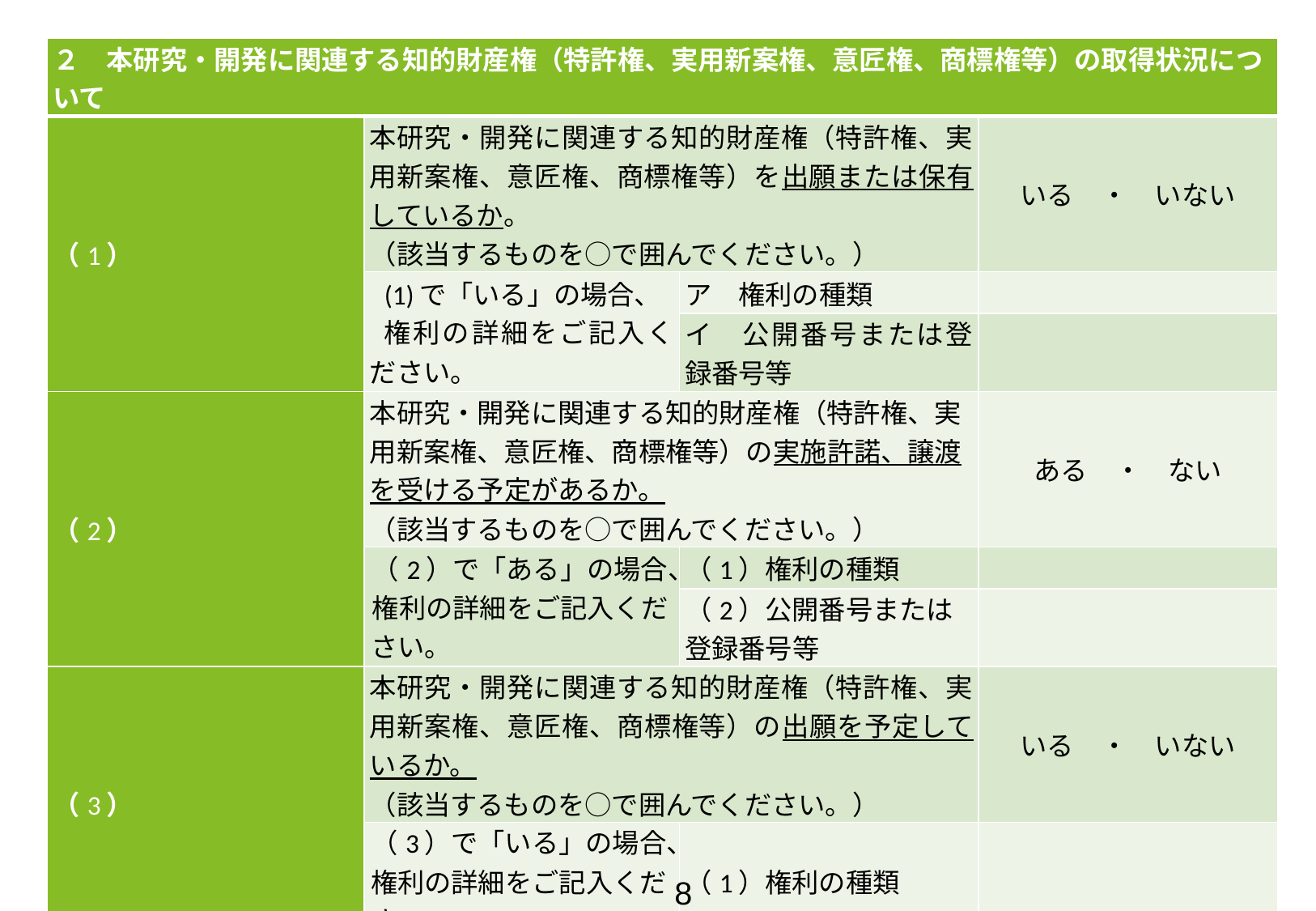

| ２　本研究・開発に関連する知的財産権（特許権、実用新案権、意匠権、商標権等）の取得状況について |  |  |  |
| --- | --- | --- | --- |
| （1） | 本研究・開発に関連する知的財産権（特許権、実用新案権、意匠権、商標権等）を出願または保有しているか。 （該当するものを○で囲んでください。） |  | いる　・　いない |
|  | (1)で「いる」の場合、 権利の詳細をご記入ください。 | ア　権利の種類 |  |
|  |  | イ　公開番号または登録番号等 |  |
| （2） | 本研究・開発に関連する知的財産権（特許権、実用新案権、意匠権、商標権等）の実施許諾、譲渡を受ける予定があるか。 （該当するものを○で囲んでください。） |  | ある　・　ない |
|  | （2）で「ある」の場合、 権利の詳細をご記入ください。 | （1）権利の種類 |  |
|  |  | （2）公開番号または登録番号等 |  |
| （3） | 本研究・開発に関連する知的財産権（特許権、実用新案権、意匠権、商標権等）の出願を予定しているか。 （該当するものを○で囲んでください。） |  | いる　・　いない |
|  | （3）で「いる」の場合、 権利の詳細をご記入ください。 | （1）権利の種類 |  |
8